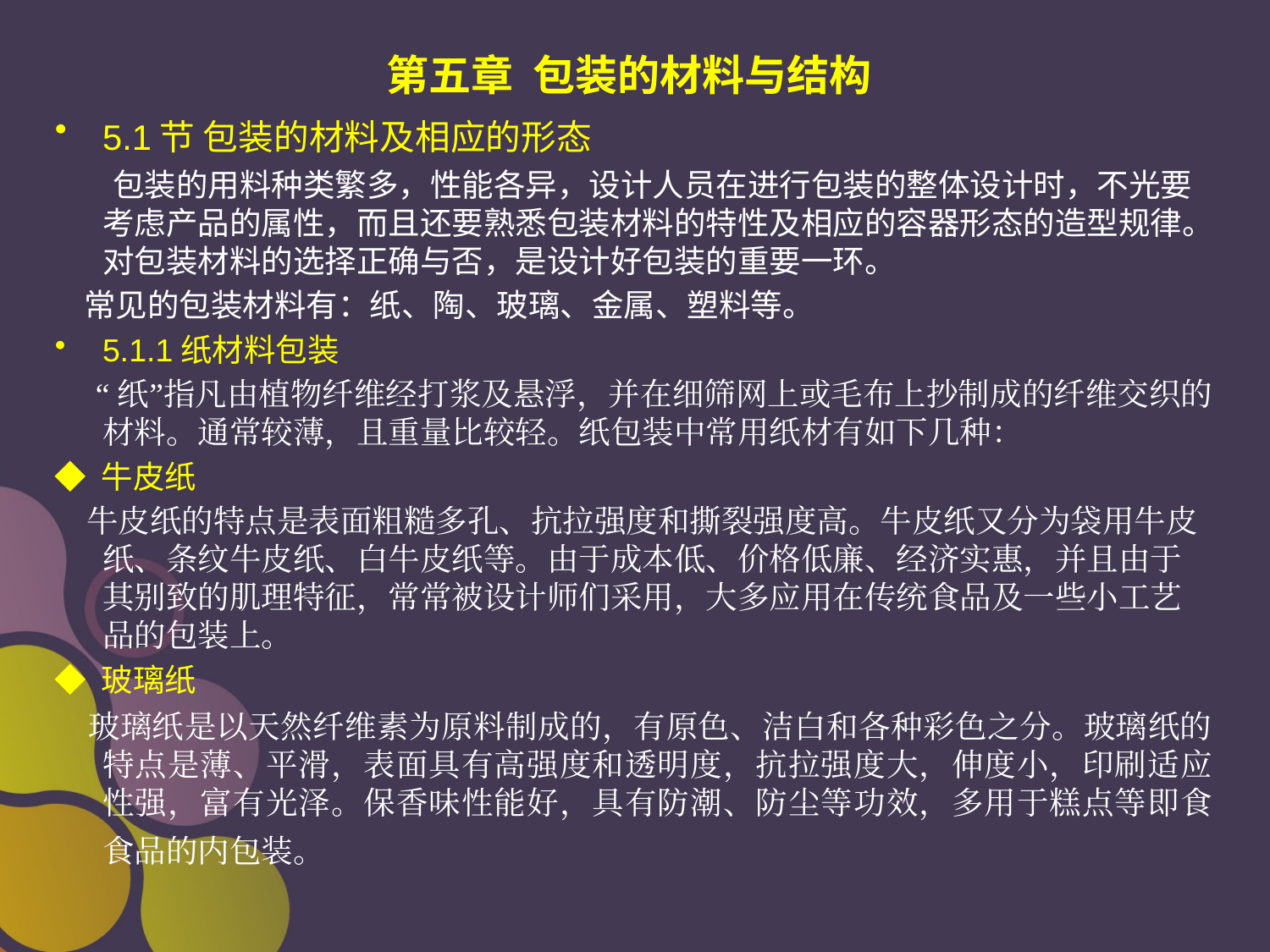

第五章  包装的材料与结构
5.1节 包装的材料及相应的形态
       包装的用料种类繁多，性能各异，设计人员在进行包装的整体设计时，不光要考虑产品的属性，而且还要熟悉包装材料的特性及相应的容器形态的造型规律。对包装材料的选择正确与否，是设计好包装的重要一环。
   常见的包装材料有：纸、陶、玻璃、金属、塑料等。
5.1.1纸材料包装
     “纸”指凡由植物纤维经打浆及悬浮，并在细筛网上或毛布上抄制成的纤维交织的材料。通常较薄，且重量比较轻。纸包装中常用纸材有如下几种：
◆ 牛皮纸
   牛皮纸的特点是表面粗糙多孔、抗拉强度和撕裂强度高。牛皮纸又分为袋用牛皮纸、条纹牛皮纸、白牛皮纸等。由于成本低、价格低廉、经济实惠，并且由于其别致的肌理特征，常常被设计师们采用，大多应用在传统食品及一些小工艺品的包装上。
◆ 玻璃纸
   玻璃纸是以天然纤维素为原料制成的，有原色、洁白和各种彩色之分。玻璃纸的特点是薄、平滑，表面具有高强度和透明度，抗拉强度大，伸度小，印刷适应性强，富有光泽。保香味性能好，具有防潮、防尘等功效，多用于糕点等即食食品的内包装。